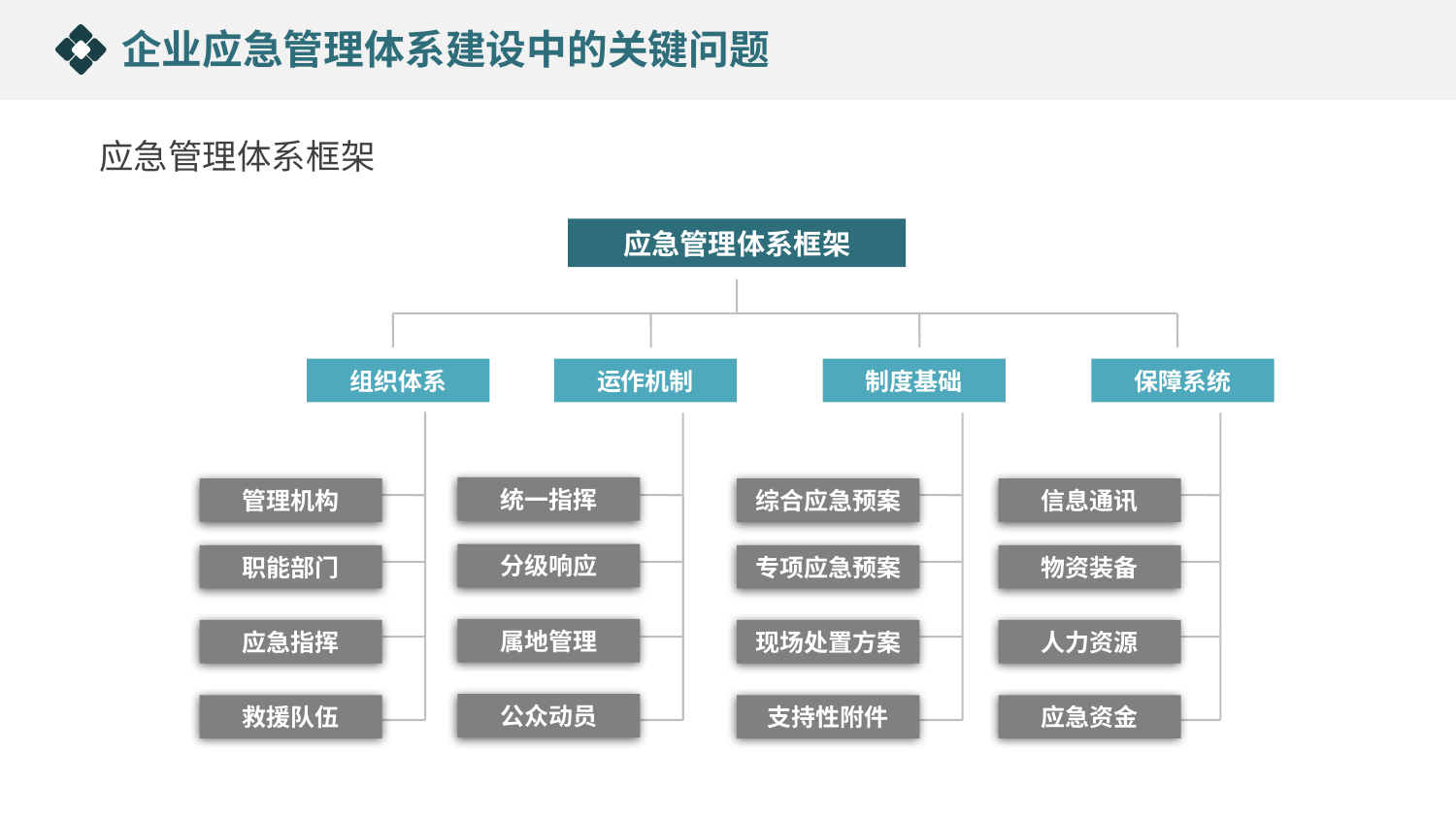

企业应急管理体系建设中的关键问题
应急管理体系框架
应急管理体系框架

组织体系
运作机制
制度基础
保障系统

统一指挥
管理机构
综合应急预案
信息通讯
分级响应
职能部门
专项应急预案
物资装备
属地管理
应急指挥
现场处置方案
人力资源
公众动员
救援队伍
支持性附件
应急资金